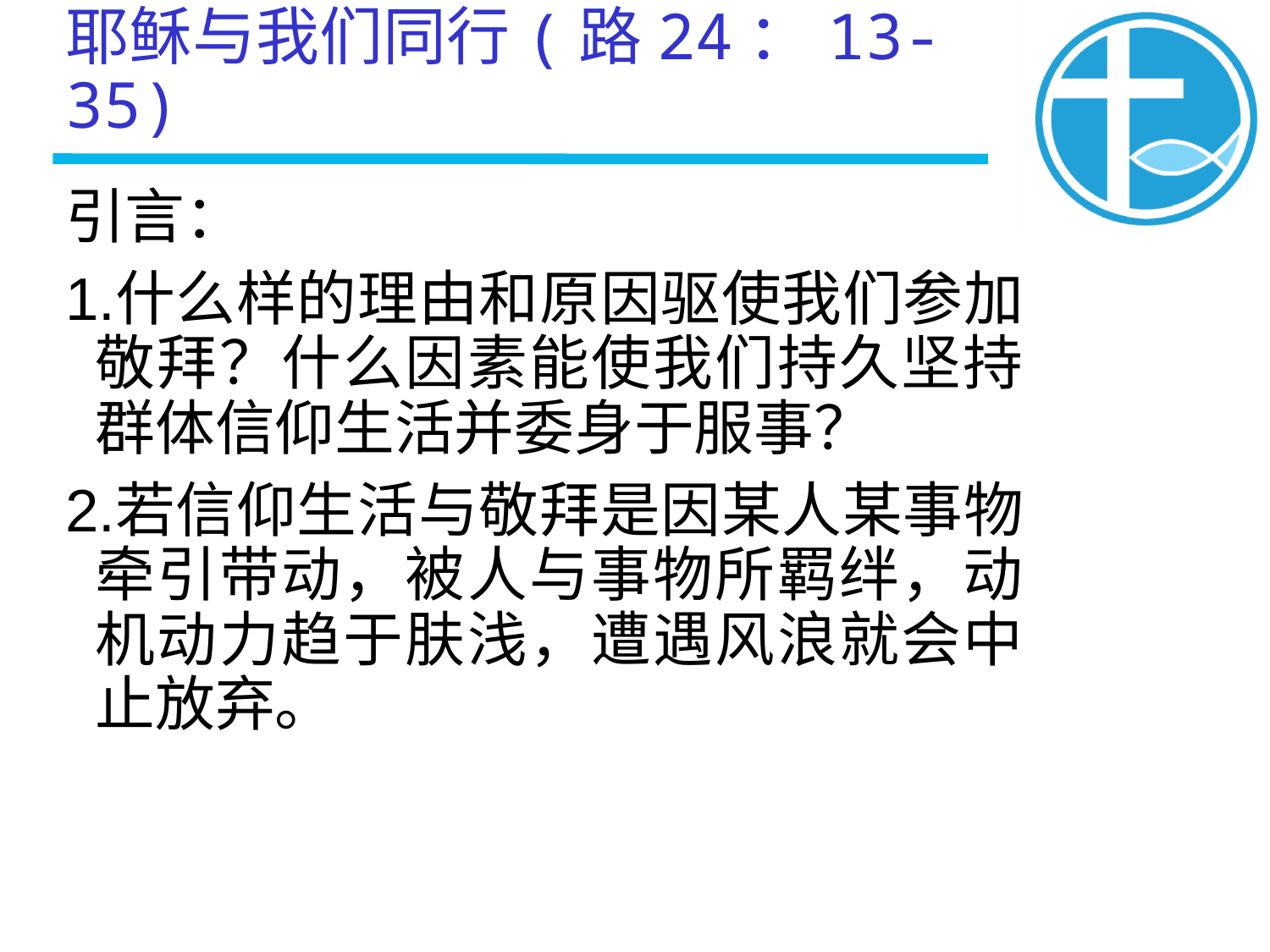

耶稣与我们同行(路24：13-35)
引言：
什么样的理由和原因驱使我们参加敬拜？什么因素能使我们持久坚持群体信仰生活并委身于服事？
若信仰生活与敬拜是因某人某事物牵引带动，被人与事物所羁绊，动机动力趋于肤浅，遭遇风浪就会中止放弃。